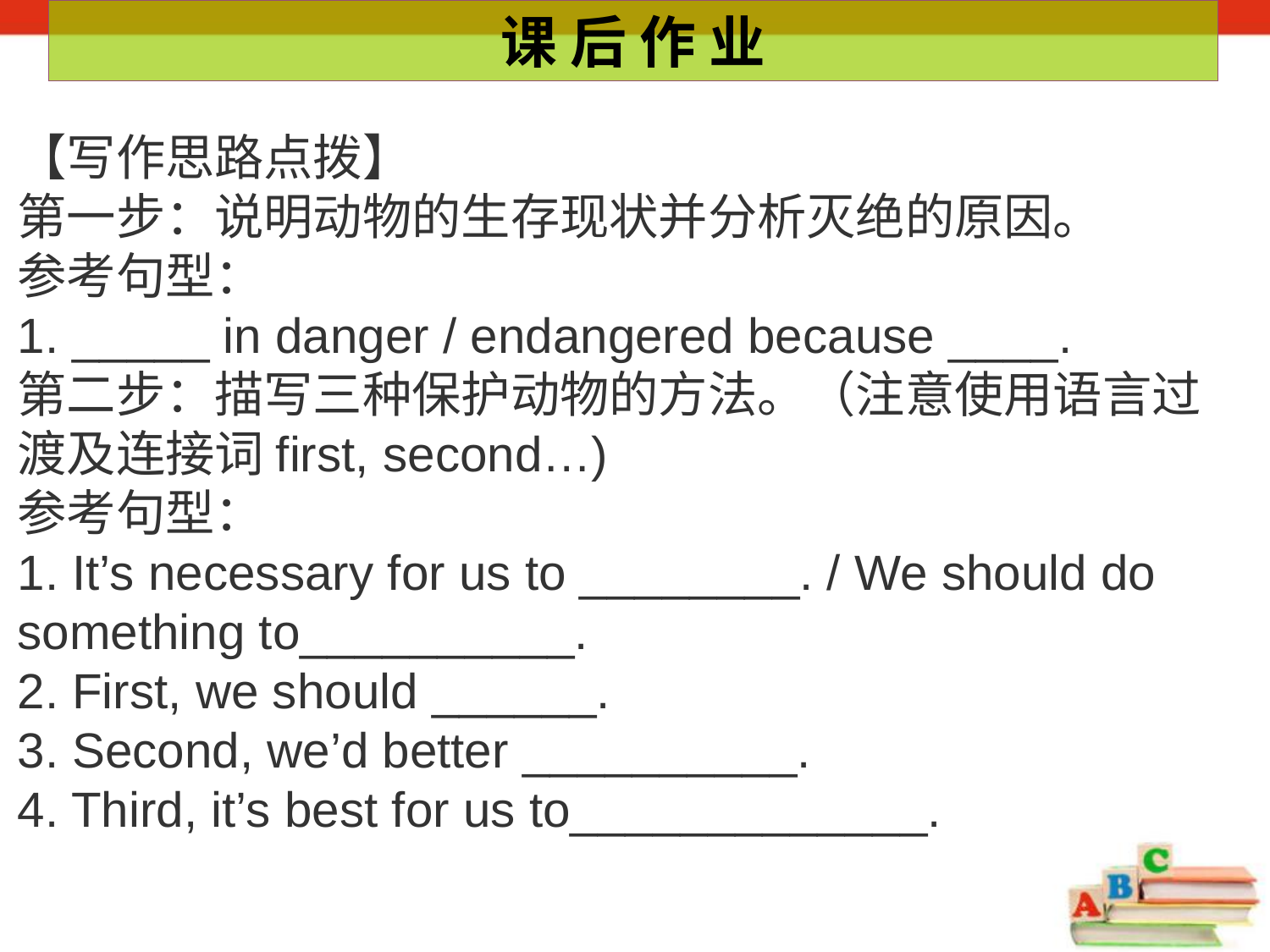

课 后 作 业
【写作思路点拨】
第一步：说明动物的生存现状并分析灭绝的原因。
参考句型：
1. _____ in danger / endangered because ____.
第二步：描写三种保护动物的方法。（注意使用语言过渡及连接词first, second…)
参考句型：
1. It’s necessary for us to ________. / We should do something to__________.
2. First, we should ______.
3. Second, we’d better __________.
4. Third, it’s best for us to_____________.